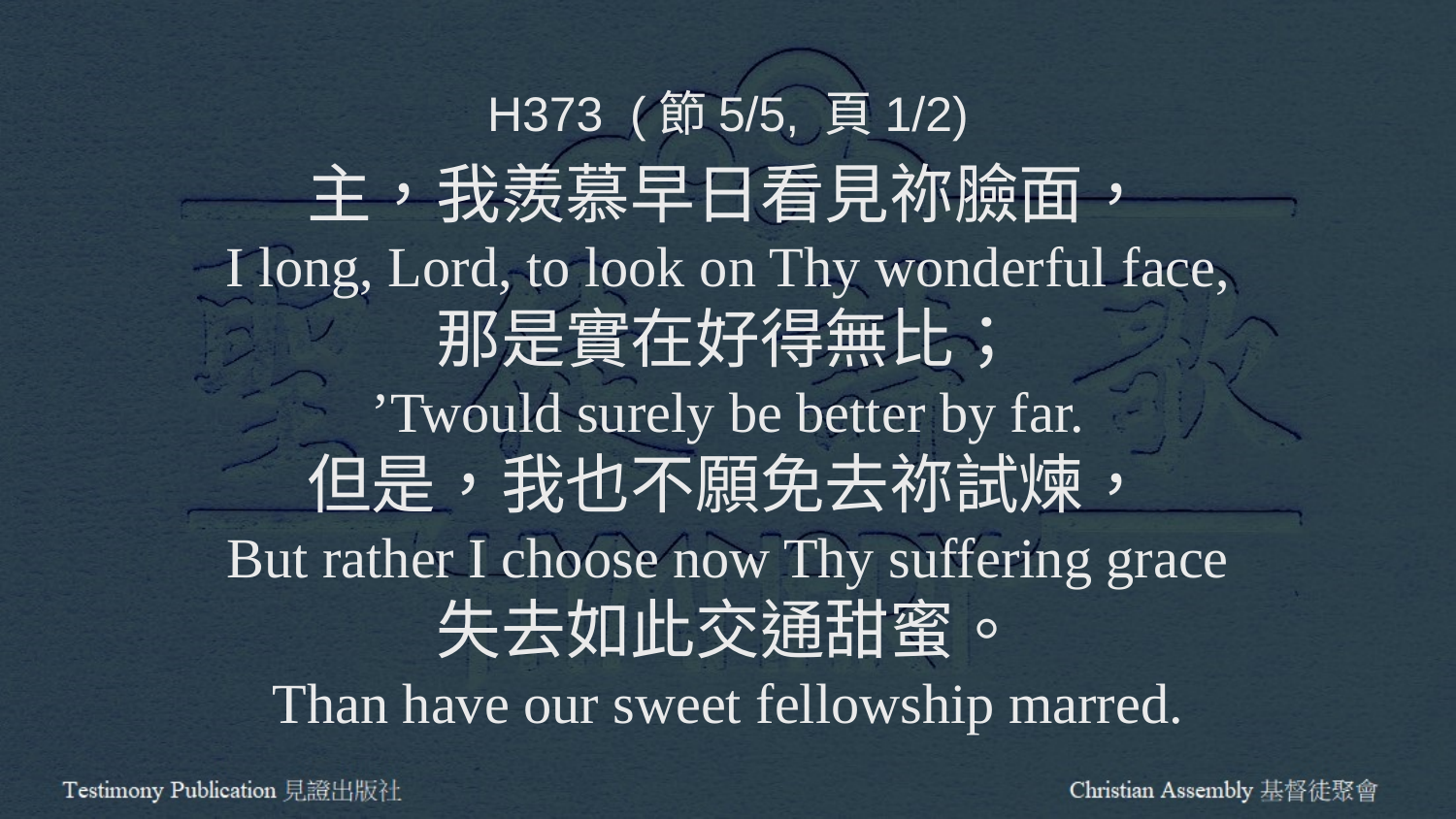

H373  (節5/5, 頁1/2)
主，我羨慕早日看見祢臉面，
I long, Lord, to look on Thy wonderful face,
那是實在好得無比；
’Twould surely be better by far.
但是，我也不願免去祢試煉，
But rather I choose now Thy suffering grace
失去如此交通甜蜜。
Than have our sweet fellowship marred.